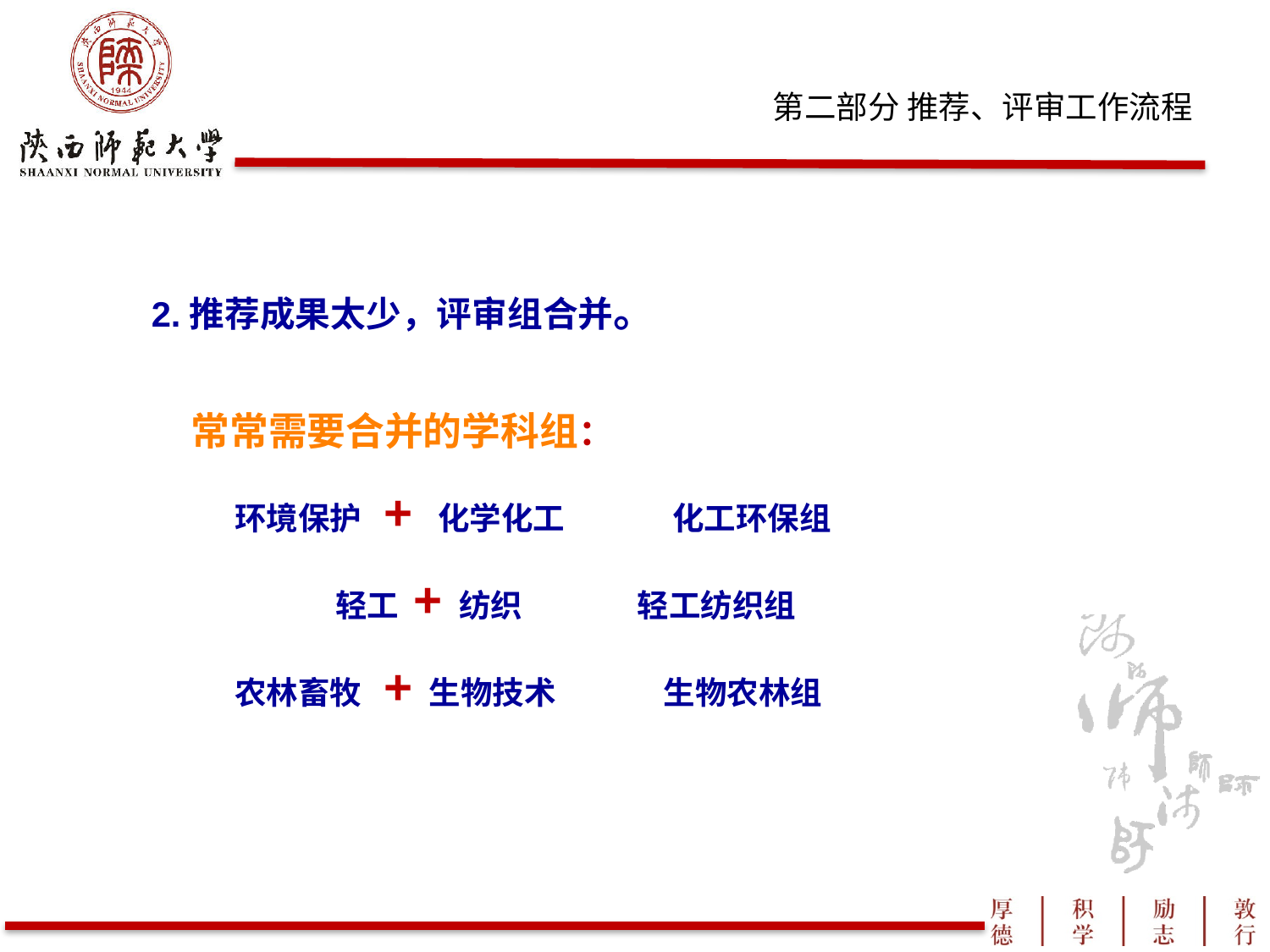

2.推荐成果太少，评审组合并。
常常需要合并的学科组：
     环境保护  + 化学化工               化工环保组
                   轻工 + 纺织                轻工纺织组
     农林畜牧  + 生物技术               生物农林组